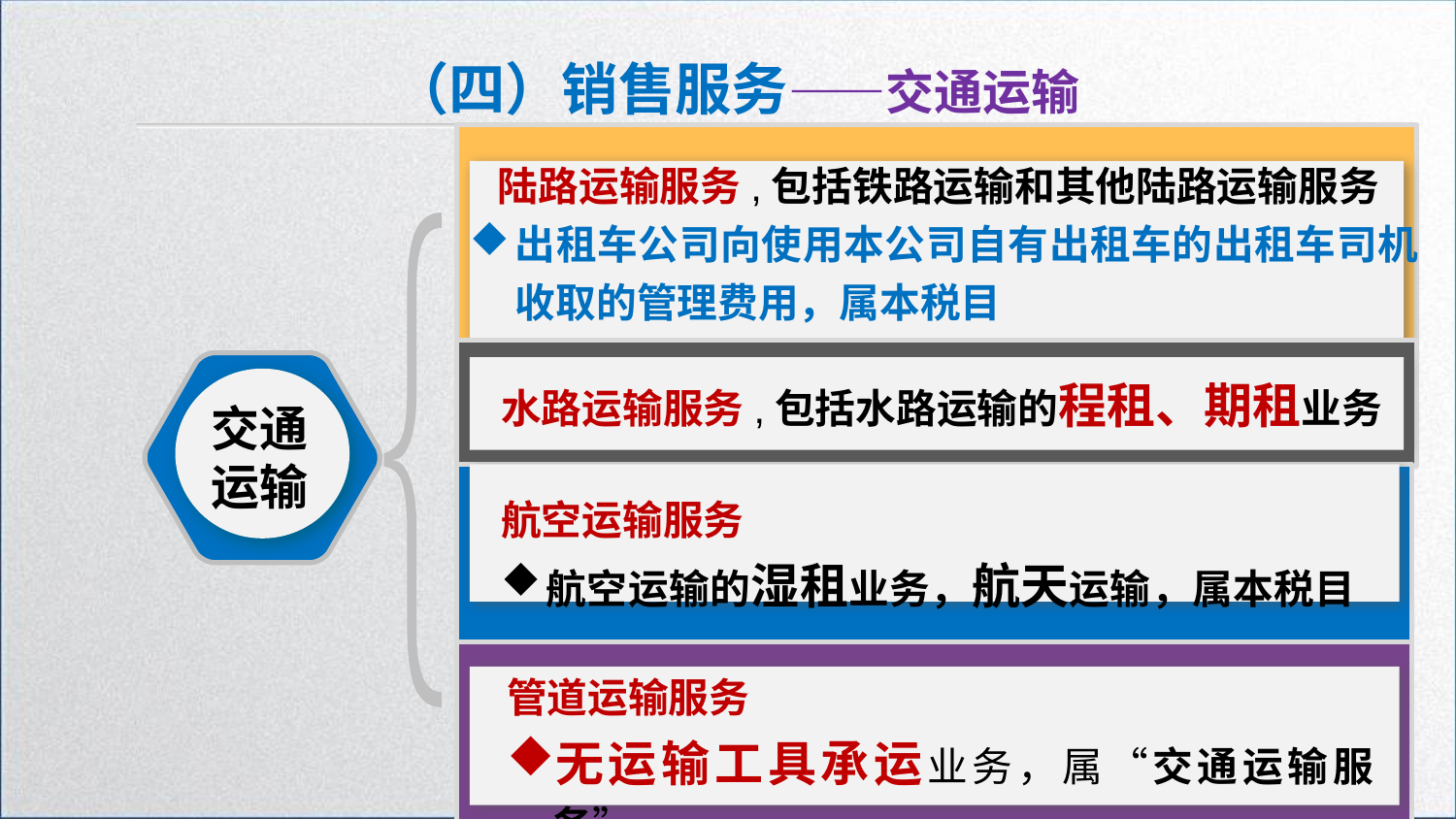

（四）销售服务——交通运输

  陆路运输服务,包括铁路运输和其他陆路运输服务
出租车公司向使用本公司自有出租车的出租车司机收取的管理费用，属本税目

水路运输服务,包括水路运输的程租、期租业务

交通
运输

航空运输服务
航空运输的湿租业务，航天运输，属本税目

管道运输服务
无运输工具承运业务，属“交通运输服务”